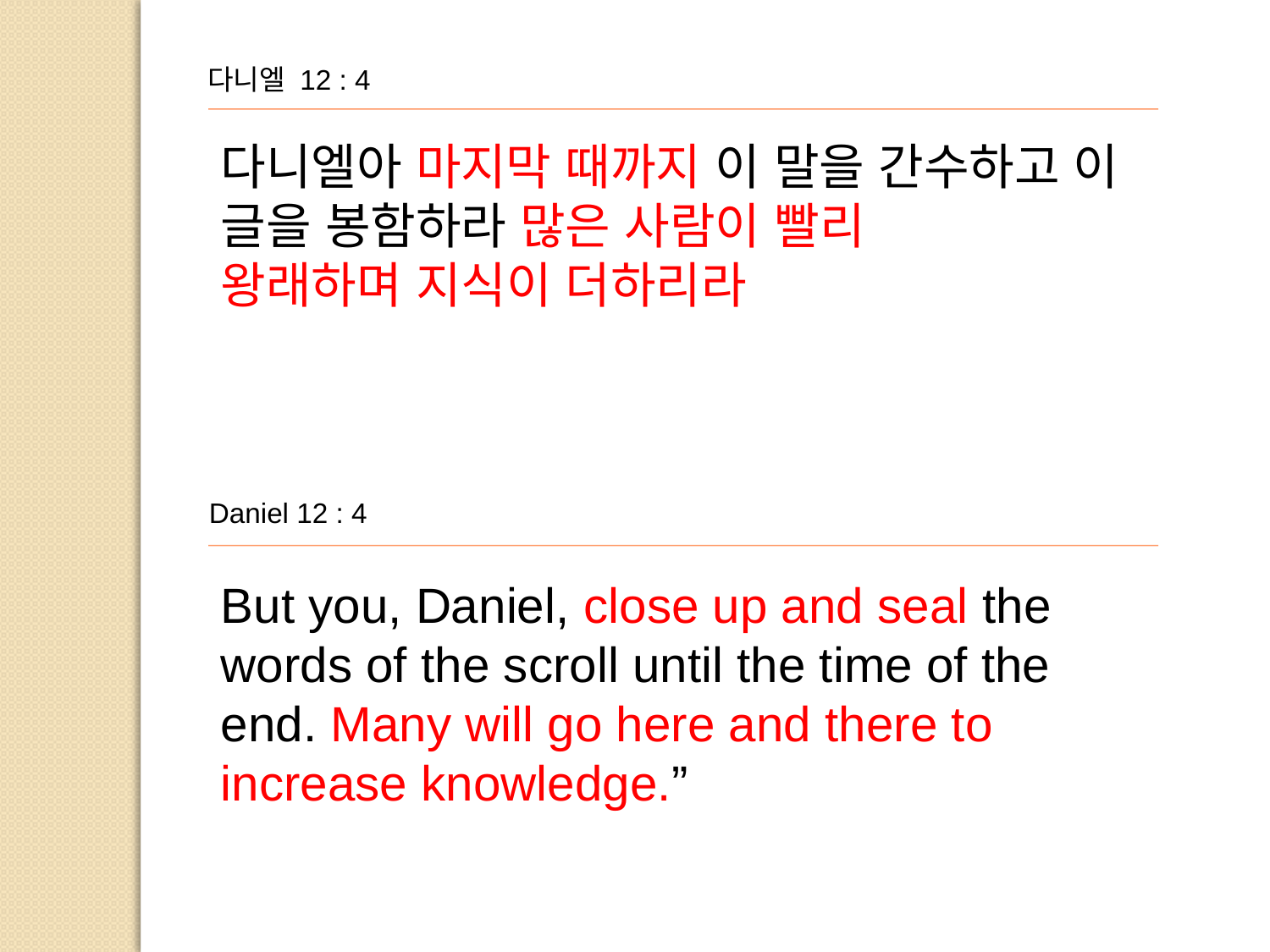

다니엘 12 : 4

다니엘아 마지막 때까지 이 말을 간수하고 이 글을 봉함하라 많은 사람이 빨리
왕래하며 지식이 더하리라
Daniel 12 : 4

But you, Daniel, close up and seal the words of the scroll until the time of the end. Many will go here and there to
increase knowledge.”